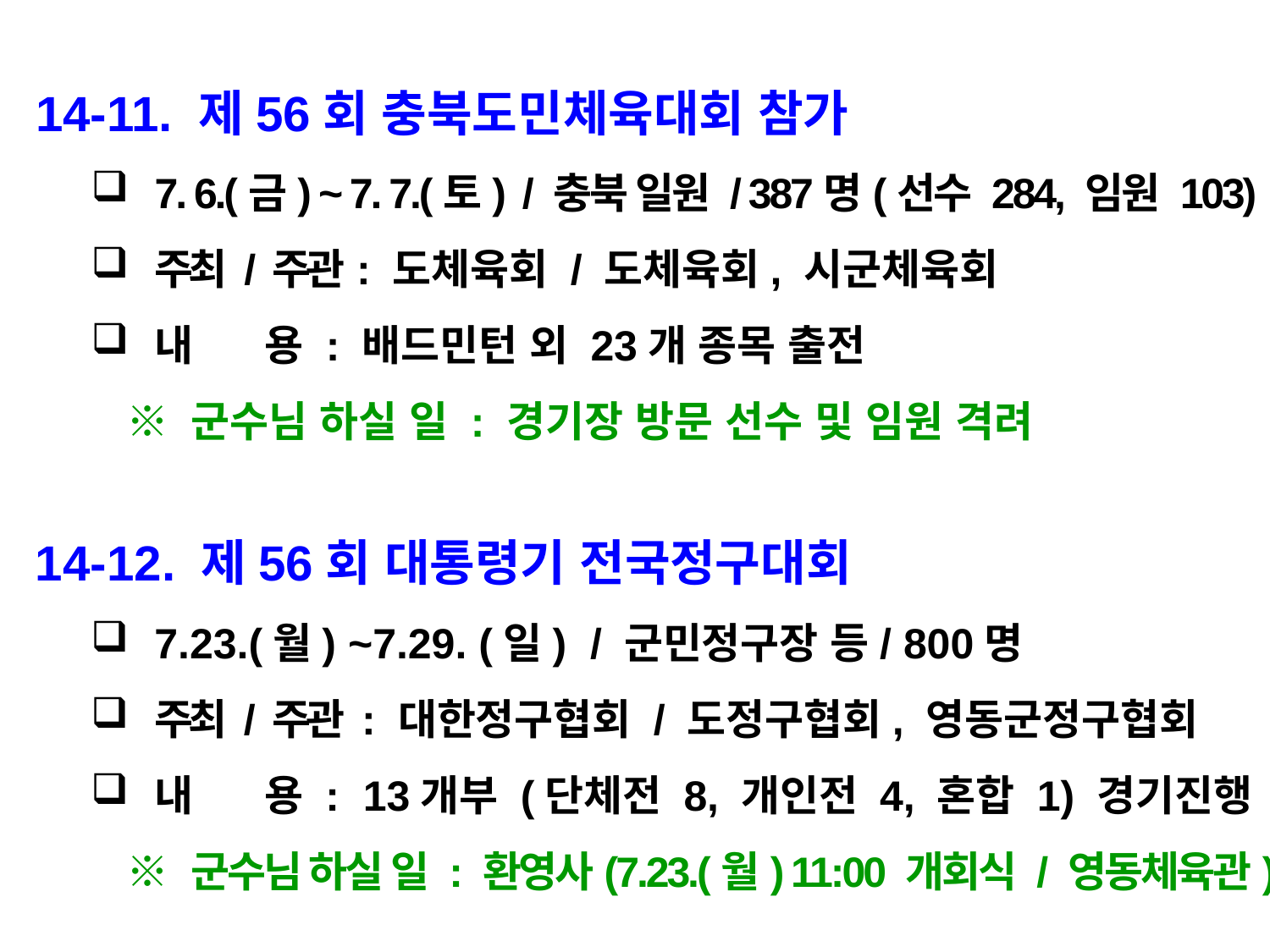

14-11. 제56회 충북도민체육대회 참가
7. 6.(금) ~ 7. 7.(토)  / 충북 일원 / 387명(선수 284, 임원 103)
주최 / 주관  : 도체육회 / 도체육회, 시군체육회
내      용 : 배드민턴 외 23개 종목 출전
   ※ 군수님 하실 일 : 경기장 방문 선수 및 임원 격려
14-12. 제56회 대통령기 전국정구대회
7.23.(월) ~7.29. (일)  / 군민정구장 등/ 800명
주최 / 주관 : 대한정구협회 / 도정구협회, 영동군정구협회
내      용 :  13개부 (단체전 8, 개인전 4, 혼합 1) 경기진행
   ※ 군수님 하실 일 : 환영사(7.23.(월) 11:00 개회식 / 영동체육관)